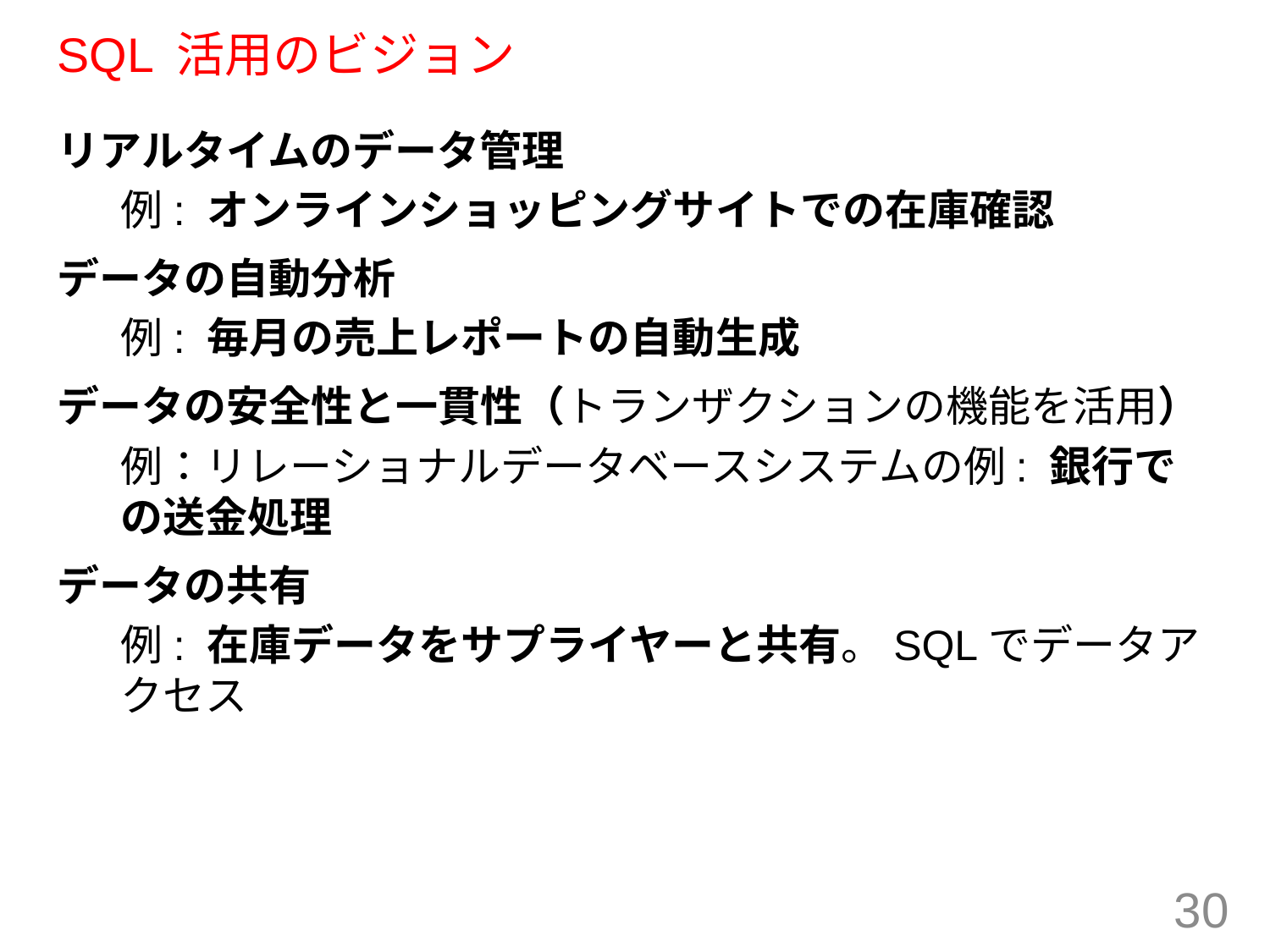

# SQL 活用のビジョン
リアルタイムのデータ管理
例: オンラインショッピングサイトでの在庫確認
データの自動分析
例: 毎月の売上レポートの自動生成
データの安全性と一貫性（トランザクションの機能を活用）
例：リレーショナルデータベースシステムの例: 銀行での送金処理
データの共有
例: 在庫データをサプライヤーと共有。SQLでデータアクセス
30